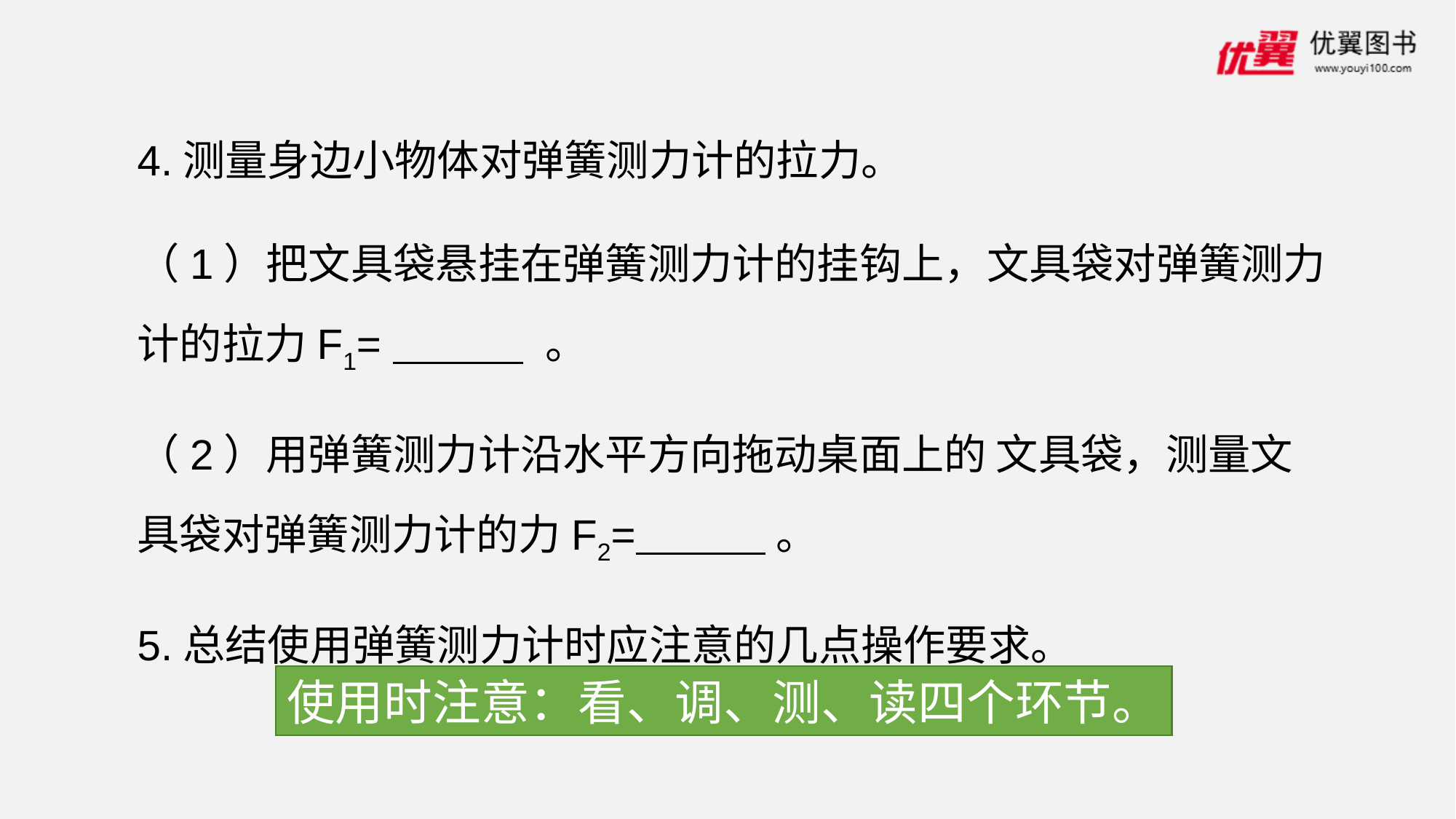

4.测量身边小物体对弹簧测力计的拉力。
（1）把文具袋悬挂在弹簧测力计的挂钩上，文具袋对弹簧测力计的拉力F1=             。
（2）用弹簧测力计沿水平方向拖动桌面上的 文具袋，测量文具袋对弹簧测力计的力F2=           。
5.总结使用弹簧测力计时应注意的几点操作要求。
使用时注意：看、调、测、读四个环节。